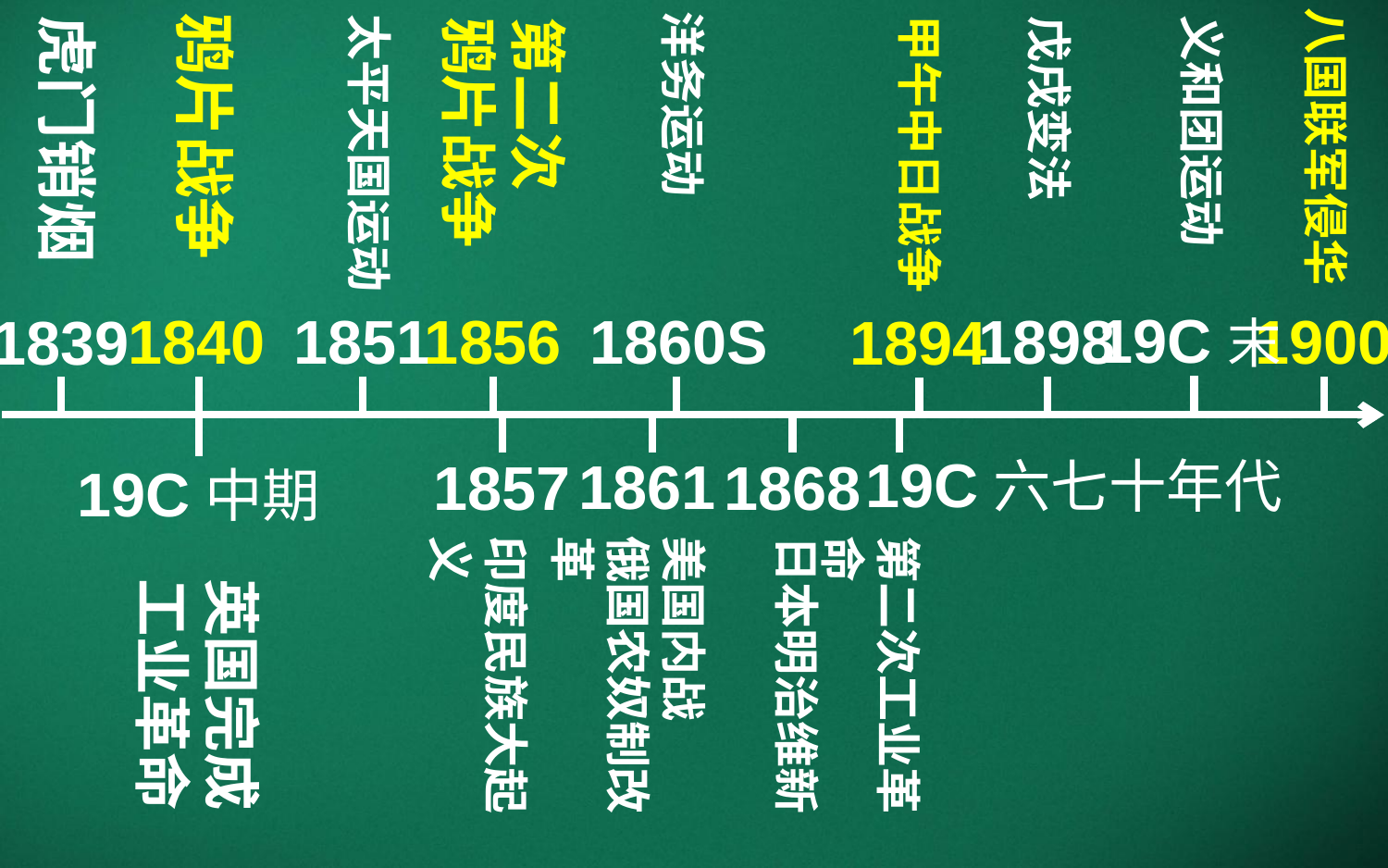

八国联军侵华
洋务运动
鸦片战争
太平天国运动
甲午中日战争
义和团运动
虎门销烟
戊戌变法
第二次
鸦片战争
19C末
1840
1851
1856
1860S
1898
1900
1839
1894
1857
1861
1868
19C六七十年代
19C中期
英国完成
工业革命
印度民族大起义
美国内战
俄国农奴制改革
日本明治维新
第二次工业革命